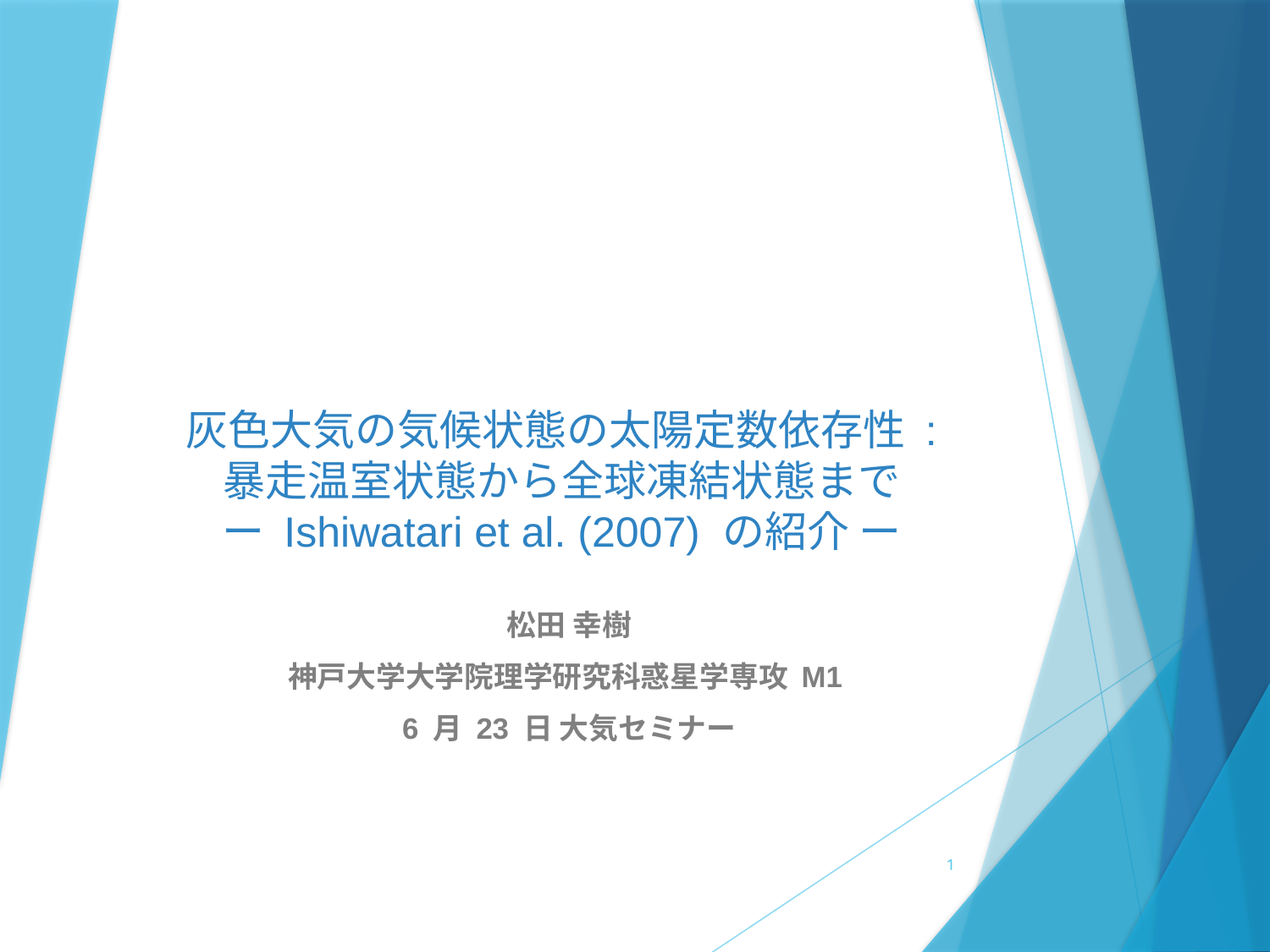

# 灰色大気の気候状態の太陽定数依存性 : 暴走温室状態から全球凍結状態まで ー Ishiwatari et al. (2007) の紹介 ー
松田 幸樹
神戸大学大学院理学研究科惑星学専攻 M1
6 月 23 日 大気セミナー
1